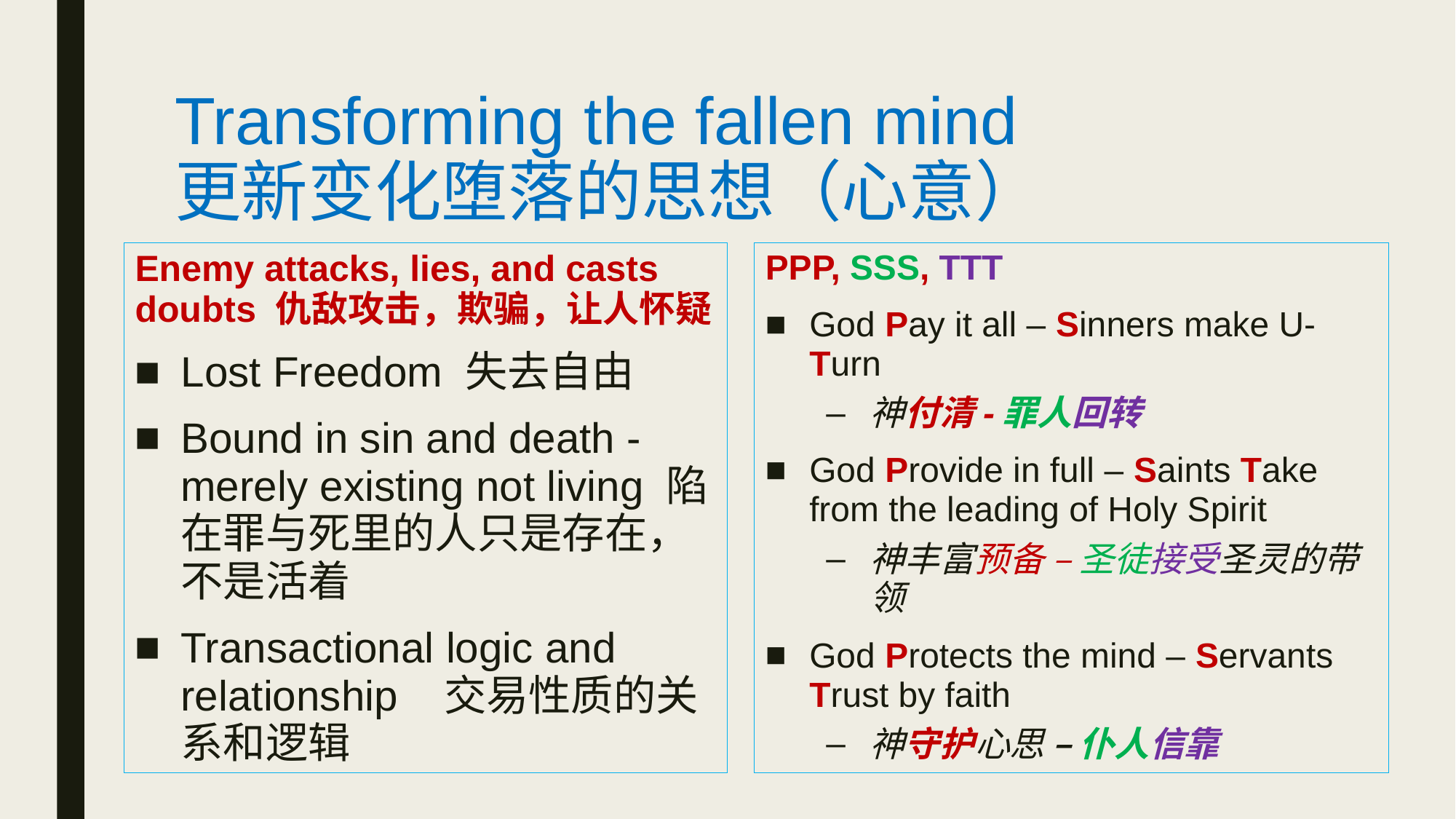

# Transforming the fallen mind 更新变化堕落的思想（心意）
Enemy attacks, lies, and casts doubts 仇敌攻击，欺骗，让人怀疑
Lost Freedom 失去自由
Bound in sin and death - merely existing not living 陷在罪与死里的人只是存在，不是活着
Transactional logic and relationship   交易性质的关系和逻辑
PPP, SSS, TTT
God Pay it all – Sinners make U-Turn
神付清-罪人回转
God Provide in full – Saints Take from the leading of Holy Spirit
神丰富预备 – 圣徒接受圣灵的带领
God Protects the mind – Servants Trust by faith
神守护心思 – 仆人信靠